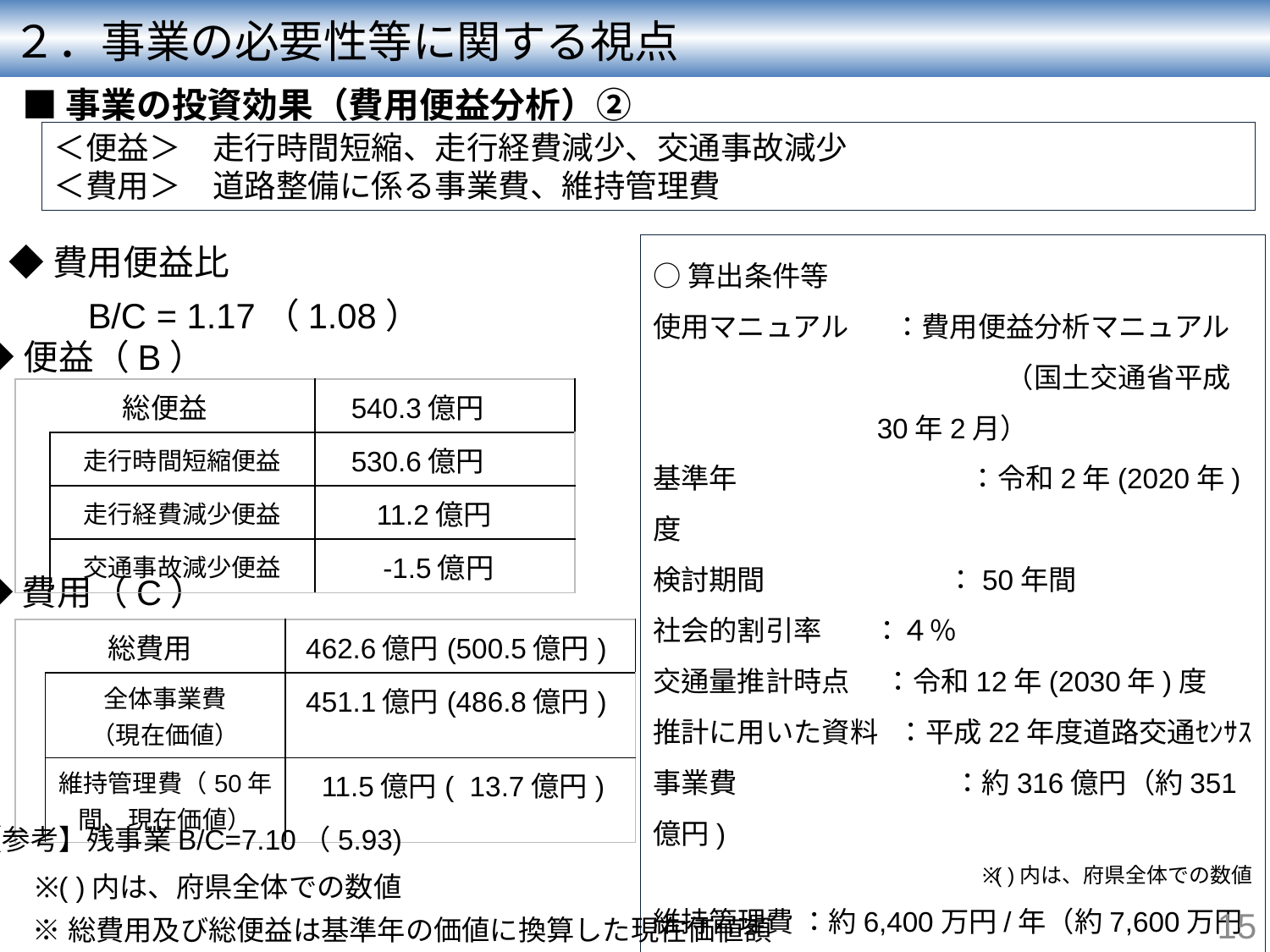

２．事業の必要性等に関する視点
■事業の投資効果（費用便益分析）②
＜便益＞　走行時間短縮、走行経費減少、交通事故減少
＜費用＞　道路整備に係る事業費、維持管理費
◆費用便益比
　　B/C = 1.17（1.08）
○算出条件等
使用マニュアル       ：費用便益分析マニュアル
　　　　　　　　　　　　（国土交通省平成30年2月）
基準年　　　　　　　　 ：令和2年(2020年)度
検討期間　　　　　　  ：50年間
社会的割引率        ：４％
交通量推計時点　 ：令和12年(2030年)度
推計に用いた資料   ：平成22年度道路交通ｾﾝｻｽ
事業費　　　　　　　   ：約316億円（約351億円)
※( )内は、府県全体での数値
維持管理費 ：約6,400万円/年（約7,600万円/年）
※( )内は、府県全体での数値
◆便益（B）
| 総便益 |  | 540.3億円 |
| --- | --- | --- |
|  | 走行時間短縮便益 | 530.6億円 |
|  | 走行経費減少便益 | 11.2億円 |
|  | 交通事故減少便益 | -1.5億円 |
◆費用（C）
| 総費用 |  | 462.6億円(500.5億円) |
| --- | --- | --- |
|  | 全体事業費 （現在価値） | 451.1億円(486.8億円) |
|  | 維持管理費（50年間、現在価値） | 11.5億円( 13.7億円) |
【参考】残事業B/C=7.10（5.93)
※( )内は、府県全体での数値
15
※総費用及び総便益は基準年の価値に換算した現在価値額